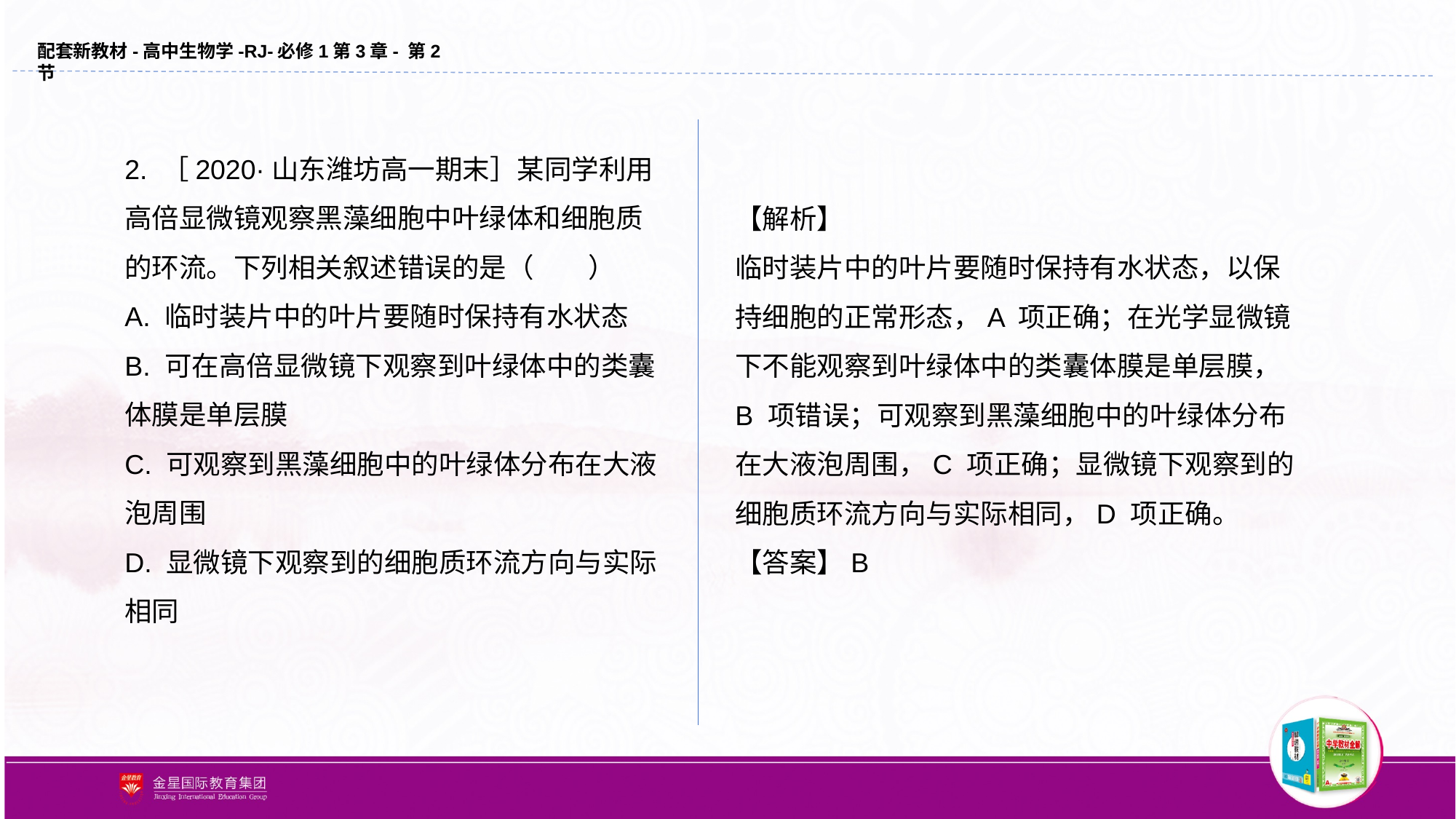

2. ［2020·山东潍坊高一期末］某同学利用高倍显微镜观察黑藻细胞中叶绿体和细胞质的环流。下列相关叙述错误的是（　　）
A. 临时装片中的叶片要随时保持有水状态
B. 可在高倍显微镜下观察到叶绿体中的类囊体膜是单层膜
C. 可观察到黑藻细胞中的叶绿体分布在大液泡周围
D. 显微镜下观察到的细胞质环流方向与实际相同
【解析】
临时装片中的叶片要随时保持有水状态，以保持细胞的正常形态，A 项正确；在光学显微镜下不能观察到叶绿体中的类囊体膜是单层膜，B 项错误；可观察到黑藻细胞中的叶绿体分布在大液泡周围，C 项正确；显微镜下观察到的细胞质环流方向与实际相同，D 项正确。
【答案】B